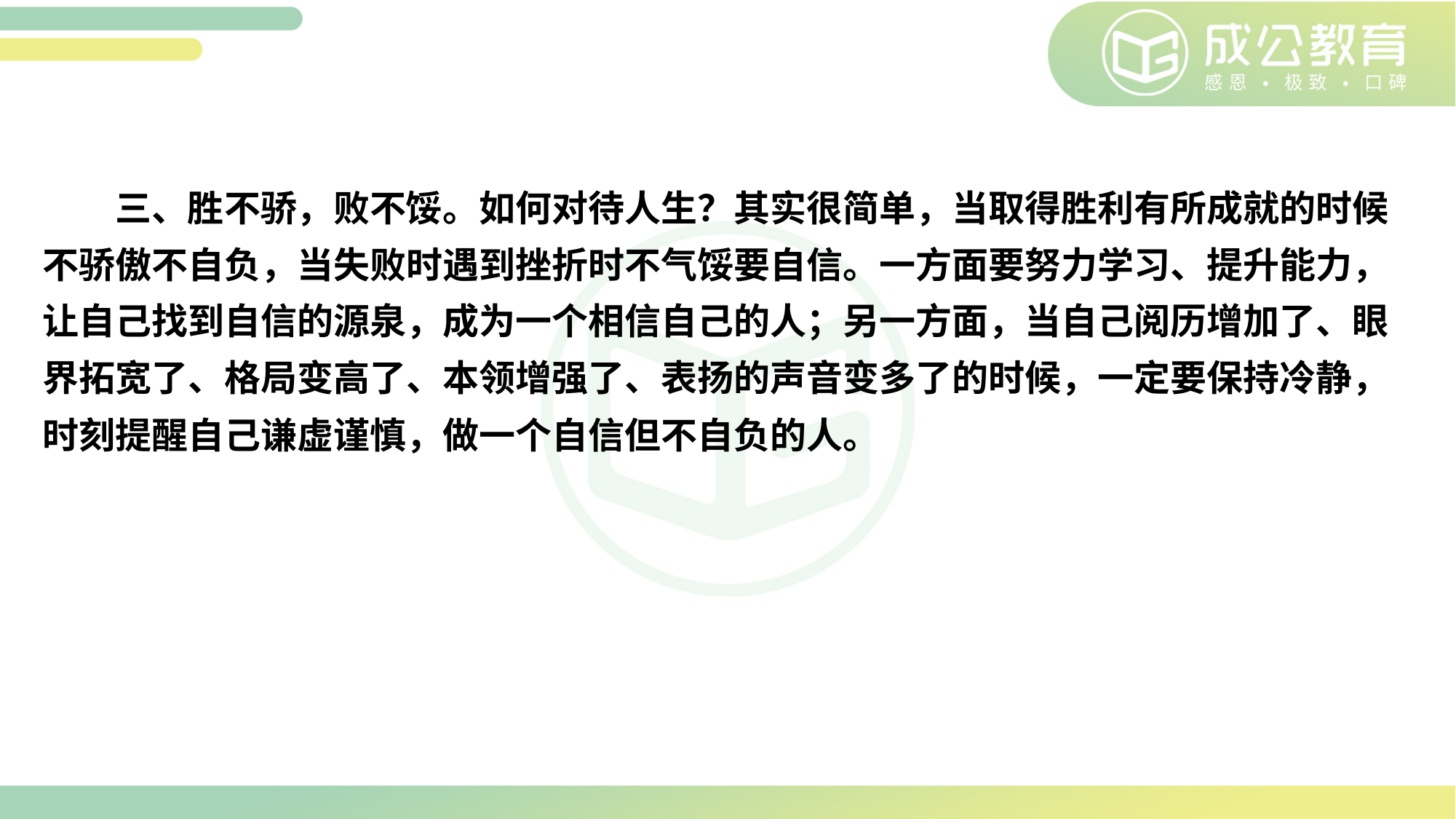

三、胜不骄，败不馁。如何对待人生？其实很简单，当取得胜利有所成就的时候不骄傲不自负，当失败时遇到挫折时不气馁要自信。一方面要努力学习、提升能力，让自己找到自信的源泉，成为一个相信自己的人；另一方面，当自己阅历增加了、眼界拓宽了、格局变高了、本领增强了、表扬的声音变多了的时候，一定要保持冷静，时刻提醒自己谦虚谨慎，做一个自信但不自负的人。